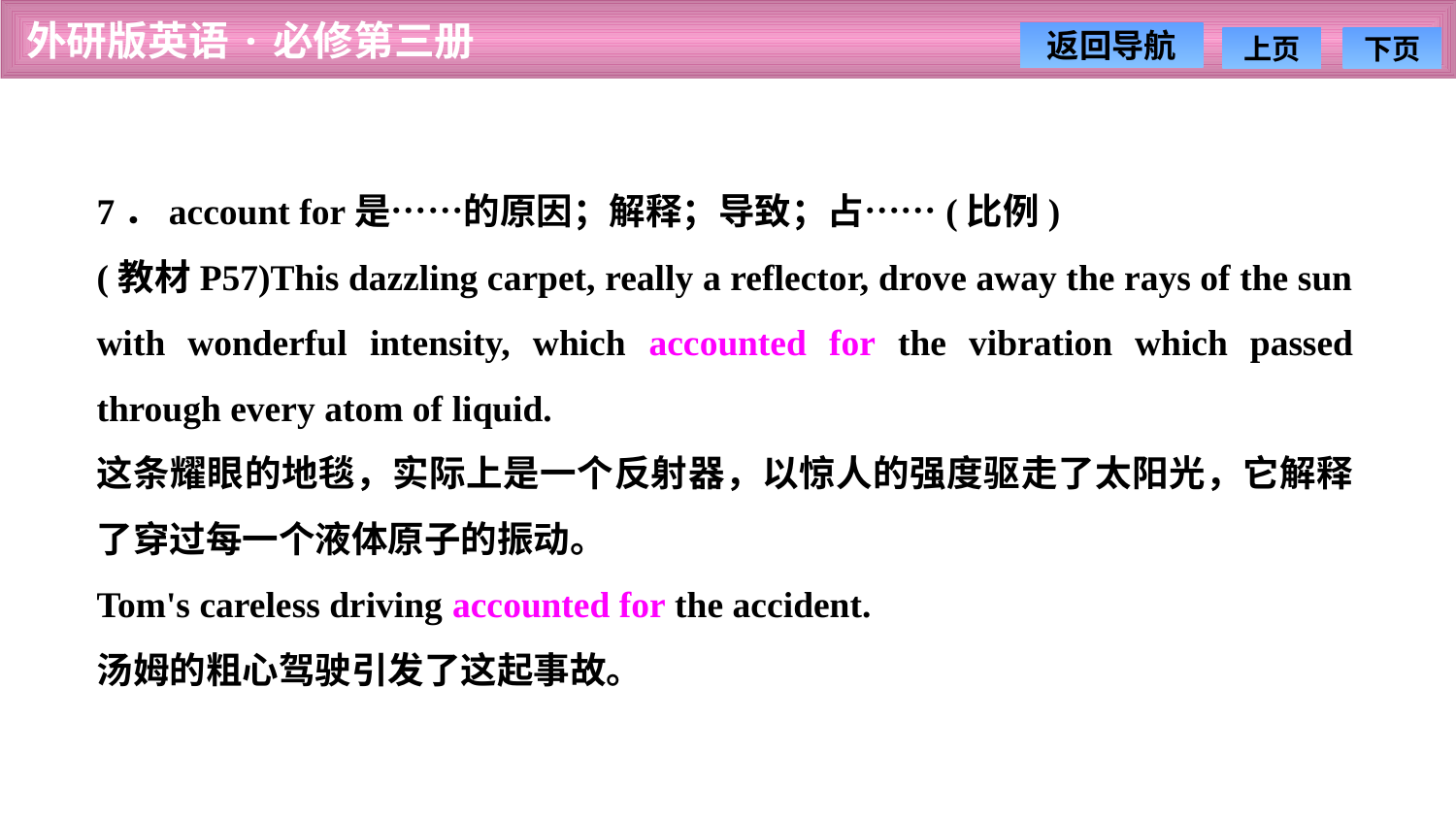

7．account for是……的原因；解释；导致；占……(比例)
(教材P57)This dazzling carpet, really a reflector, drove away the rays of the sun with wonderful intensity, which accounted for the vibration which passed through every atom of liquid.
这条耀眼的地毯，实际上是一个反射器，以惊人的强度驱走了太阳光，它解释了穿过每一个液体原子的振动。
Tom's careless driving accounted for the accident.
汤姆的粗心驾驶引发了这起事故。